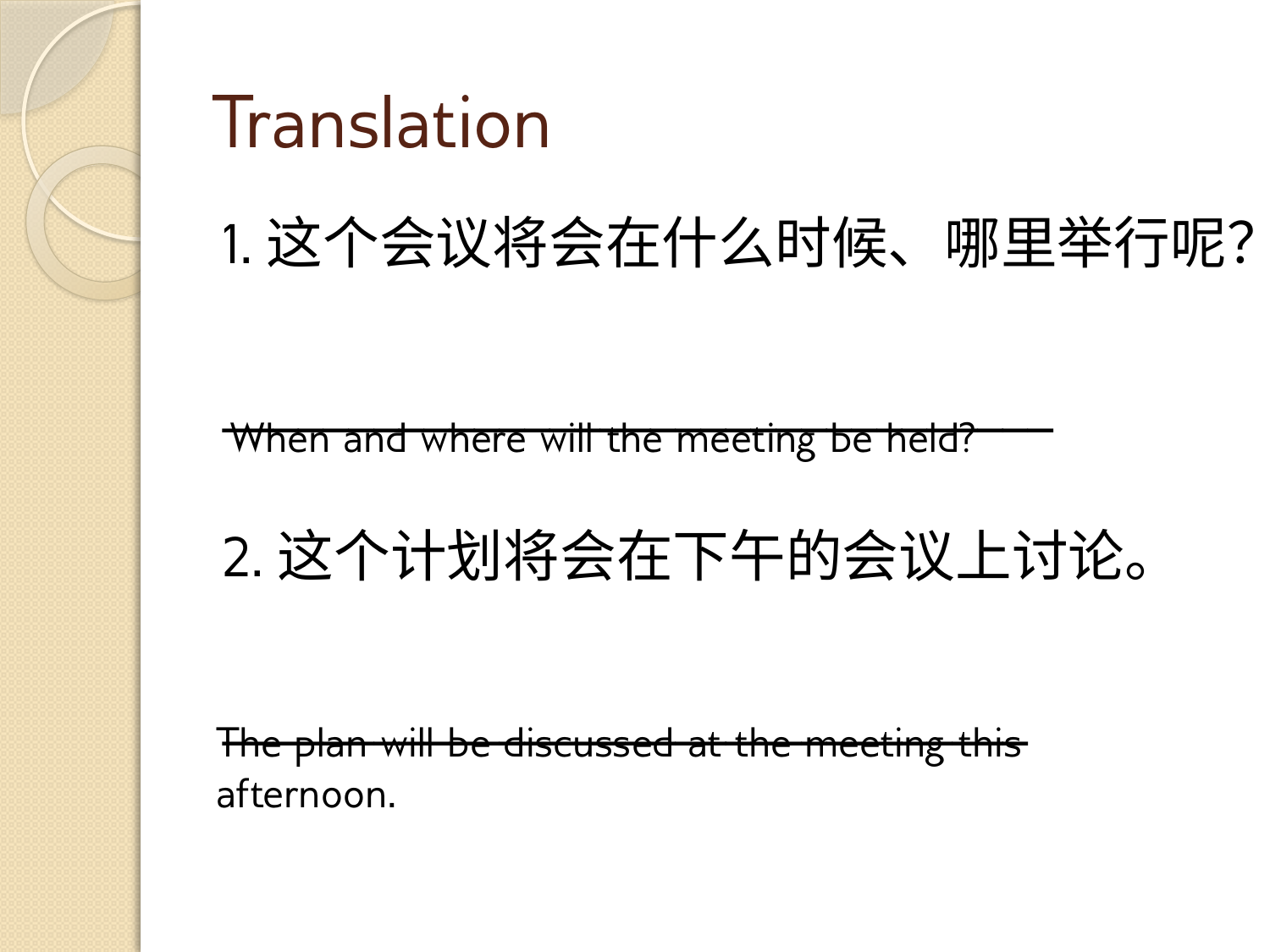

# Translation
1.这个会议将会在什么时候、哪里举行呢？

_________________________________

2.这个计划将会在下午的会议上讨论。

________________________________
When and where will the meeting be held?

The plan will be discussed at the meeting this
afternoon.